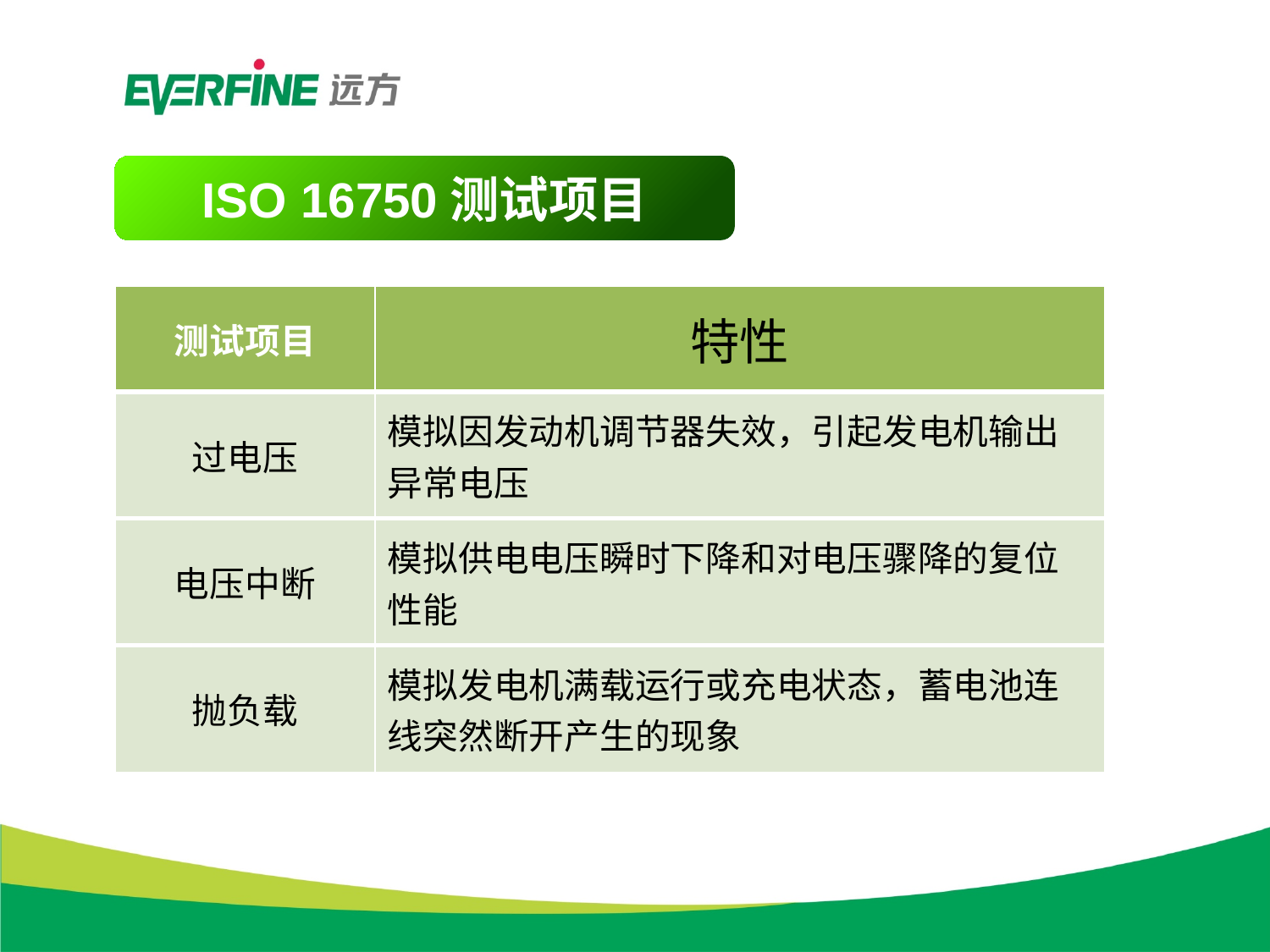

ISO 16750测试项目

| 测试项目 | 特性 |
| --- | --- |
| 过电压 | 模拟因发动机调节器失效，引起发电机输出异常电压 |
| 电压中断 | 模拟供电电压瞬时下降和对电压骤降的复位性能 |
| 抛负载 | 模拟发电机满载运行或充电状态，蓄电池连线突然断开产生的现象 |